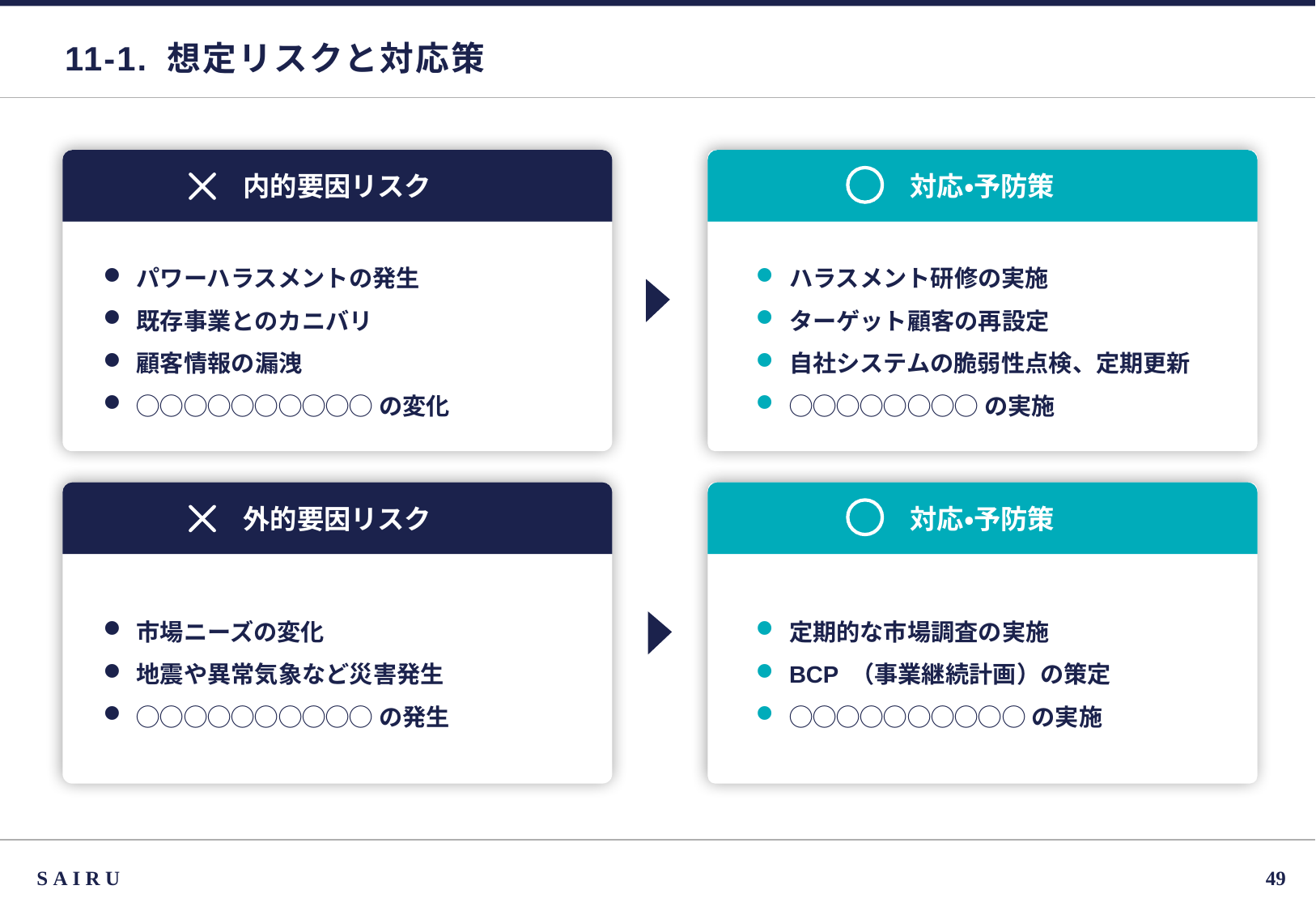

# 11-1. 想定リスクと対応策
内的要因リスク
対応・予防策

パワーハラスメントの発生
既存事業とのカニバリ
顧客情報の漏洩
◯◯◯◯◯◯◯◯◯◯の変化
ハラスメント研修の実施
ターゲット顧客の再設定
自社システムの脆弱性点検、定期更新
◯◯◯◯◯◯◯◯の実施

外的要因リスク
対応・予防策

市場ニーズの変化
地震や異常気象など災害発生
◯◯◯◯◯◯◯◯◯◯の発生
定期的な市場調査の実施
BCP （事業継続計画）の策定
◯◯◯◯◯◯◯◯◯◯の実施

SAIRU
49